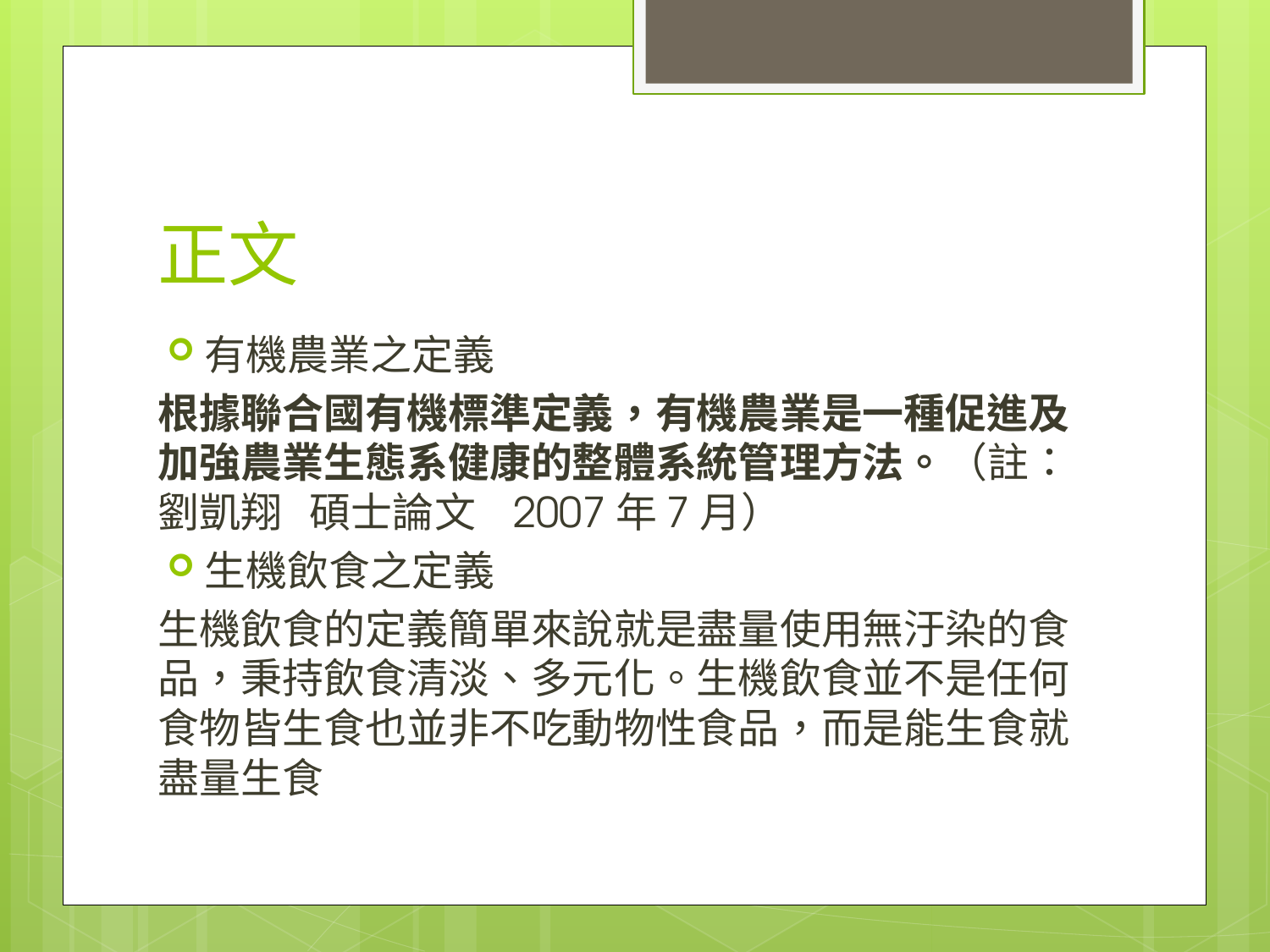

# 正文
有機農業之定義
根據聯合國有機標準定義，有機農業是一種促進及加強農業生態系健康的整體系統管理方法。（註：劉凱翔   碩士論文   2007年7月）
生機飲食之定義
生機飲食的定義簡單來說就是盡量使用無汙染的食品，秉持飲食清淡、多元化。生機飲食並不是任何食物皆生食也並非不吃動物性食品，而是能生食就盡量生食